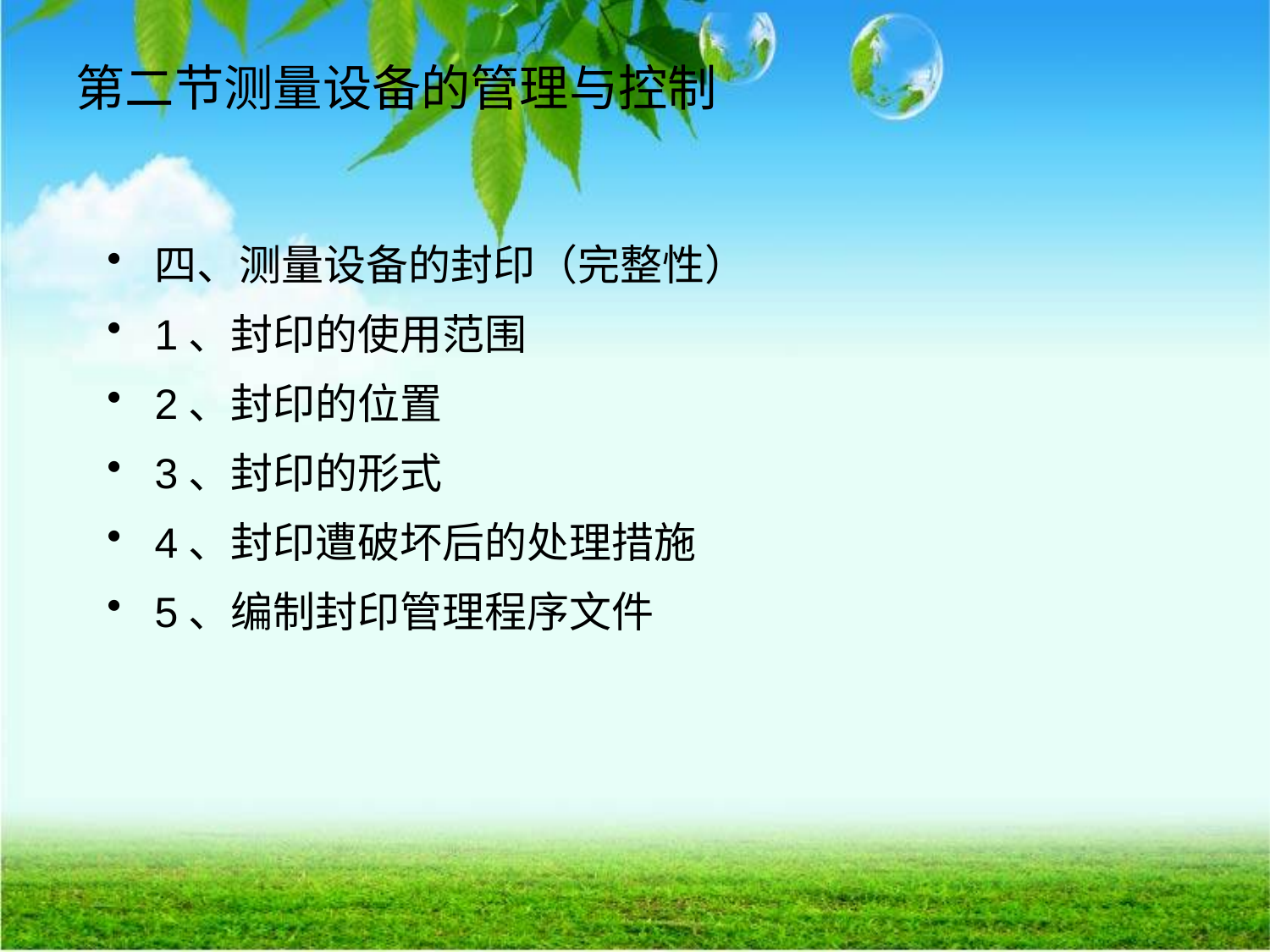

# 第二节测量设备的管理与控制
四、测量设备的封印（完整性）
1、封印的使用范围
2、封印的位置
3、封印的形式
4、封印遭破坏后的处理措施
5、编制封印管理程序文件